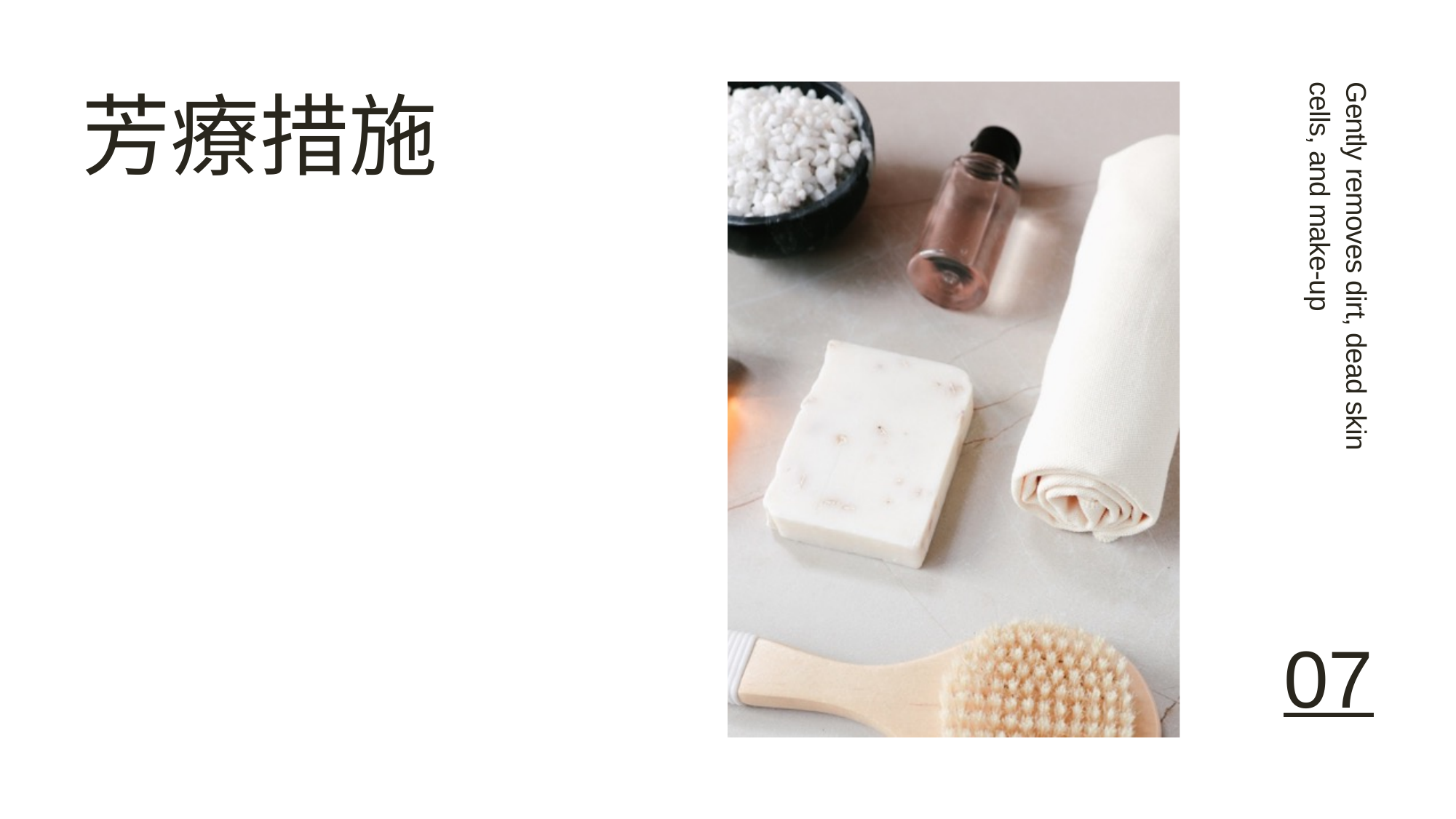

芳療措施
Gently removes dirt, dead skin cells, and make-up
07